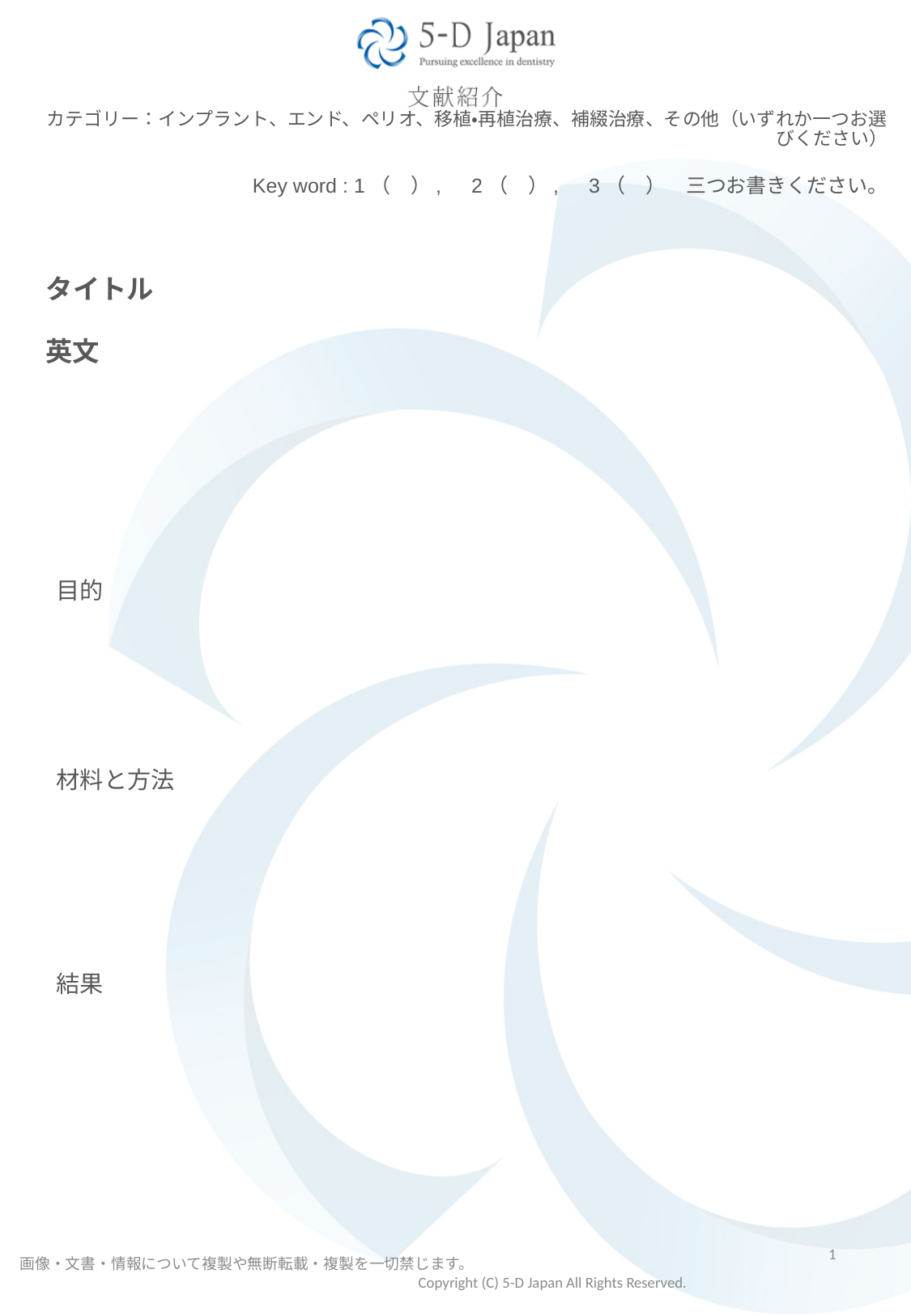

# カテゴリー：インプラント、エンド、ペリオ、移植・再植治療、補綴治療、その他（いずれか一つお選びください）
Key word : 1（　）,　2（　）,　3（　）　三つお書きください。
タイトル
英文
目的
材料と方法
結果
1
画像・文書・情報について複製や無断転載・複製を一切禁じます。  　　　　　　　　　　　　　　　　　　　　　　　　　　　　　　　　　　　　　　　　　　　　　Copyright (C) 5-D Japan All Rights Reserved.